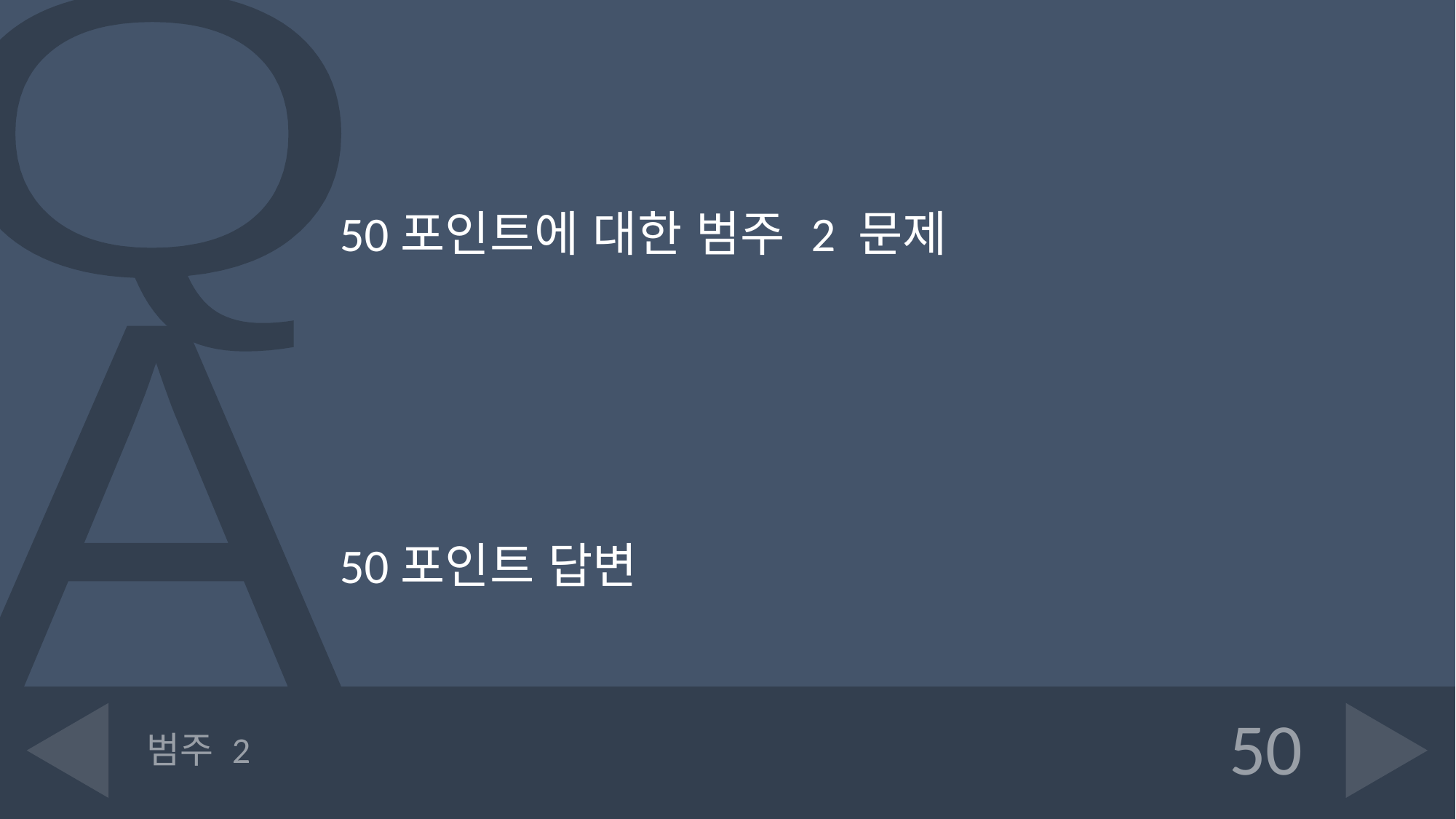

50포인트에 대한 범주 2 문제
50포인트 답변
# 범주 2
50